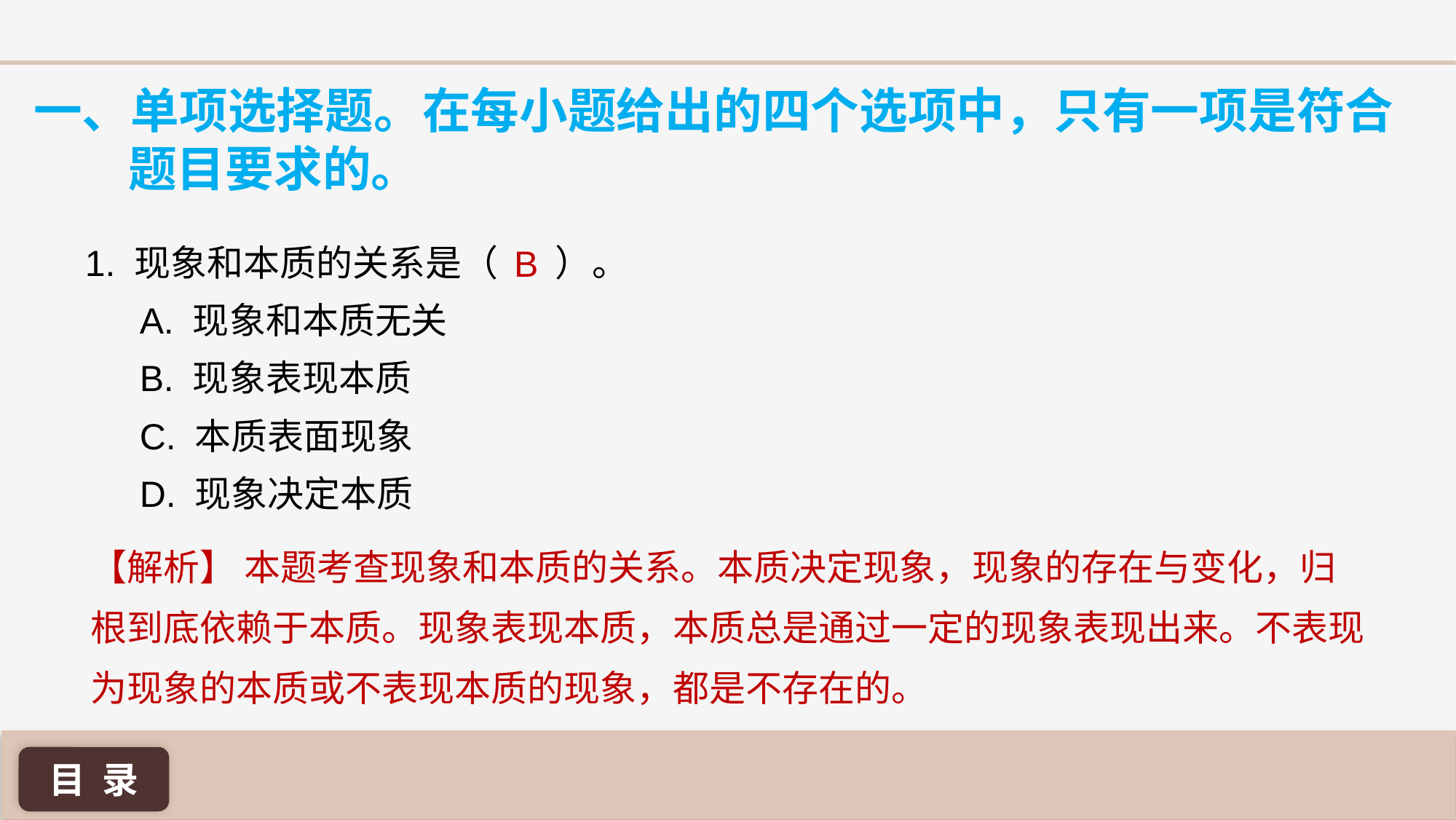

一、单项选择题。在每小题给出的四个选项中，只有一项是符合题目要求的。
B
1. 现象和本质的关系是（       ）。
A. 现象和本质无关
B. 现象表现本质
C. 本质表面现象
D. 现象决定本质
【解析】 本题考查现象和本质的关系。本质决定现象，现象的存在与变化，归根到底依赖于本质。现象表现本质，本质总是通过一定的现象表现出来。不表现为现象的本质或不表现本质的现象，都是不存在的。